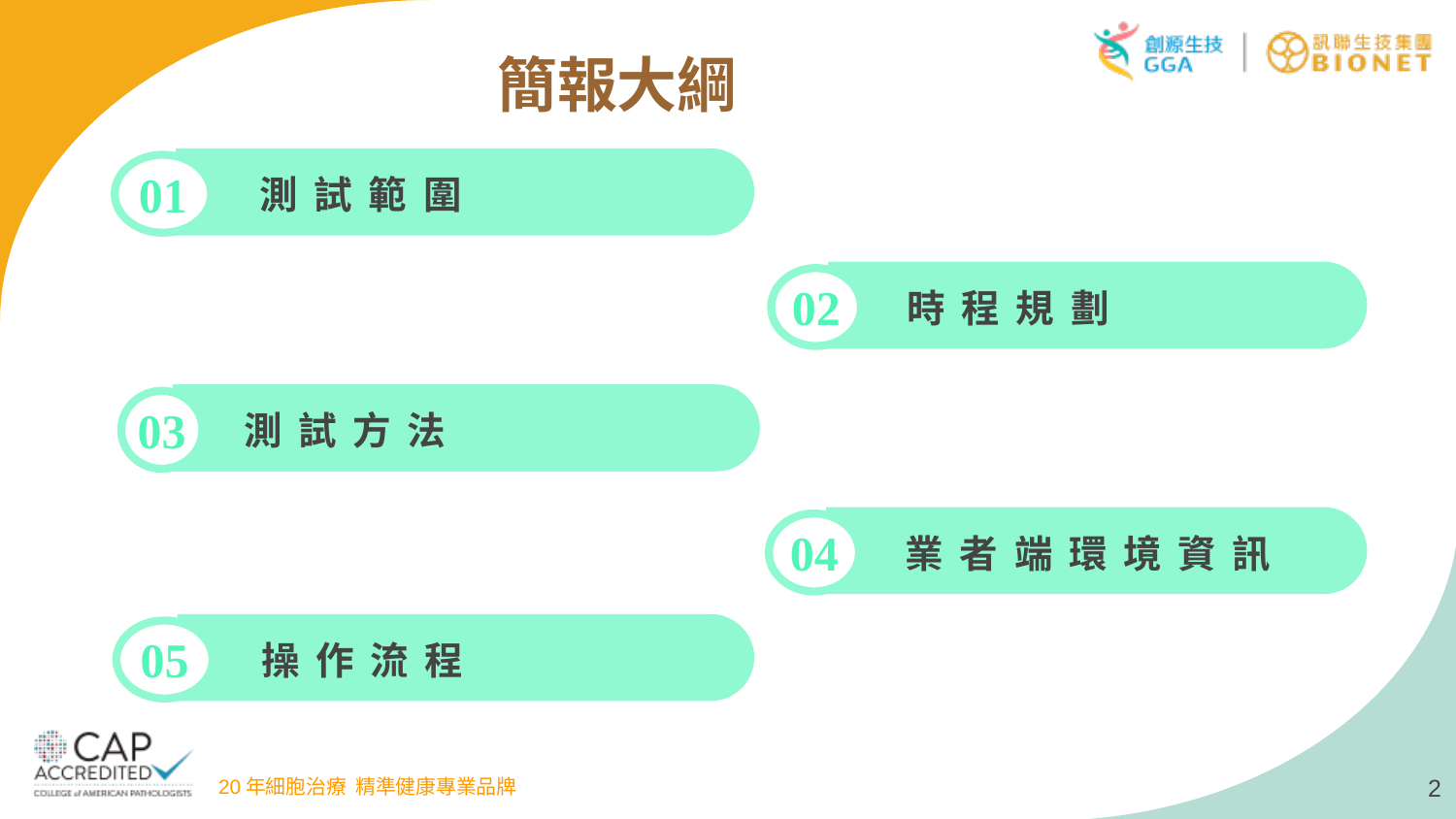

# 簡報大綱

測試範圍
01

時程規劃
02

03
測試方法

業者端環境資訊
04

操作流程
05
2